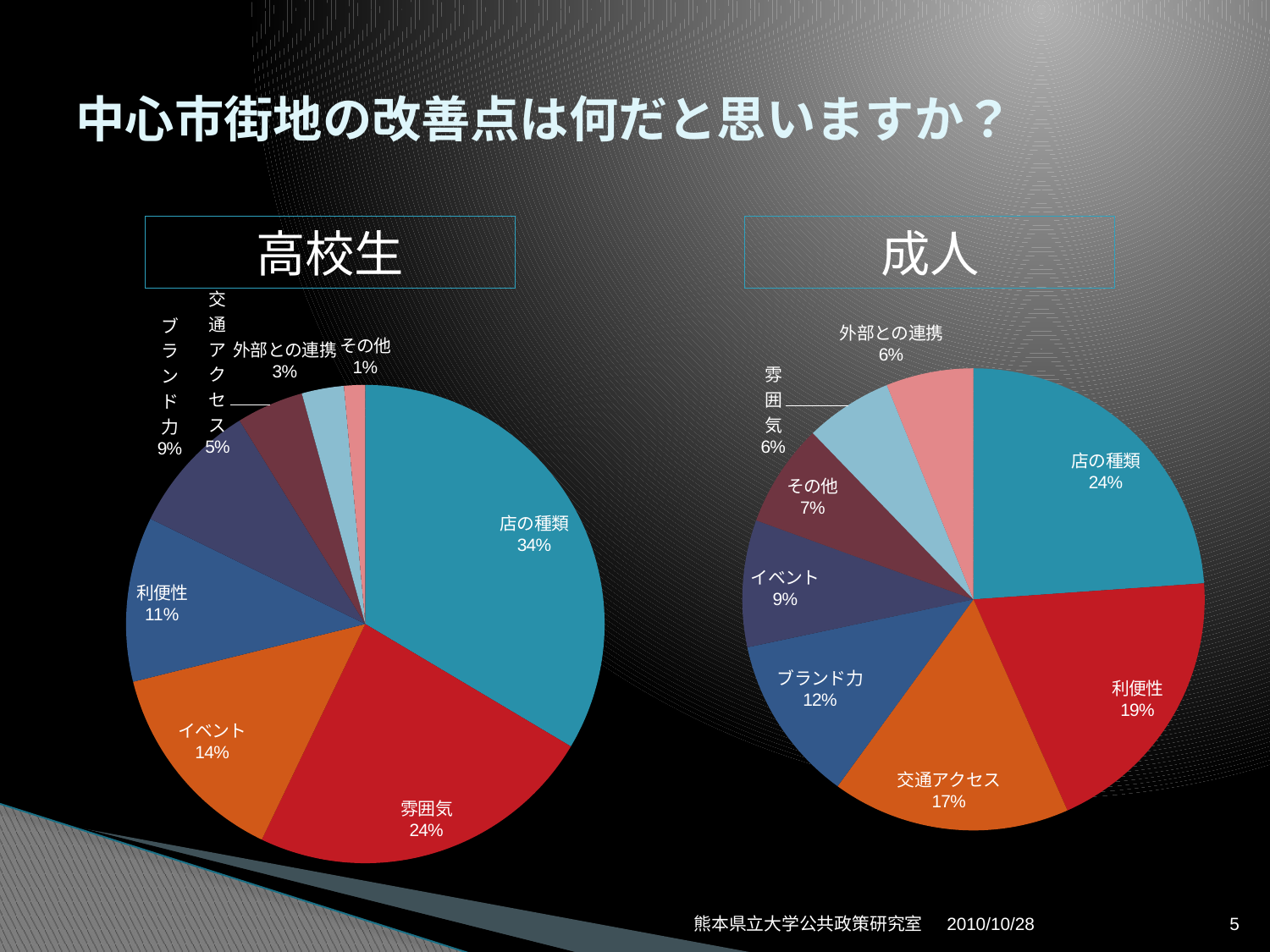

# 中心市街地の改善点は何だと思いますか？
高校生
成人

### Chart

| Category |  |
|---|---|
| 店の種類 | 259.0 |
| 雰囲気 | 182.0 |
| イベント | 108.0 |
| 利便性 | 86.0 |
| ブランド力 | 69.0 |
| 交通アクセス | 35.0 |
| 外部との連携 | 22.0 |
| その他 | 11.0 |

### Chart

| Category |  |
|---|---|
| 店の種類 | 43.0 |
| 利便性 | 35.0 |
| 交通アクセス | 30.0 |
| ブランド力 | 21.0 |
| イベント | 16.0 |
| その他 | 13.0 |
| 雰囲気 | 11.0 |
| 外部との連携 | 11.0 |
熊本県立大学公共政策研究室
2010/10/28
5